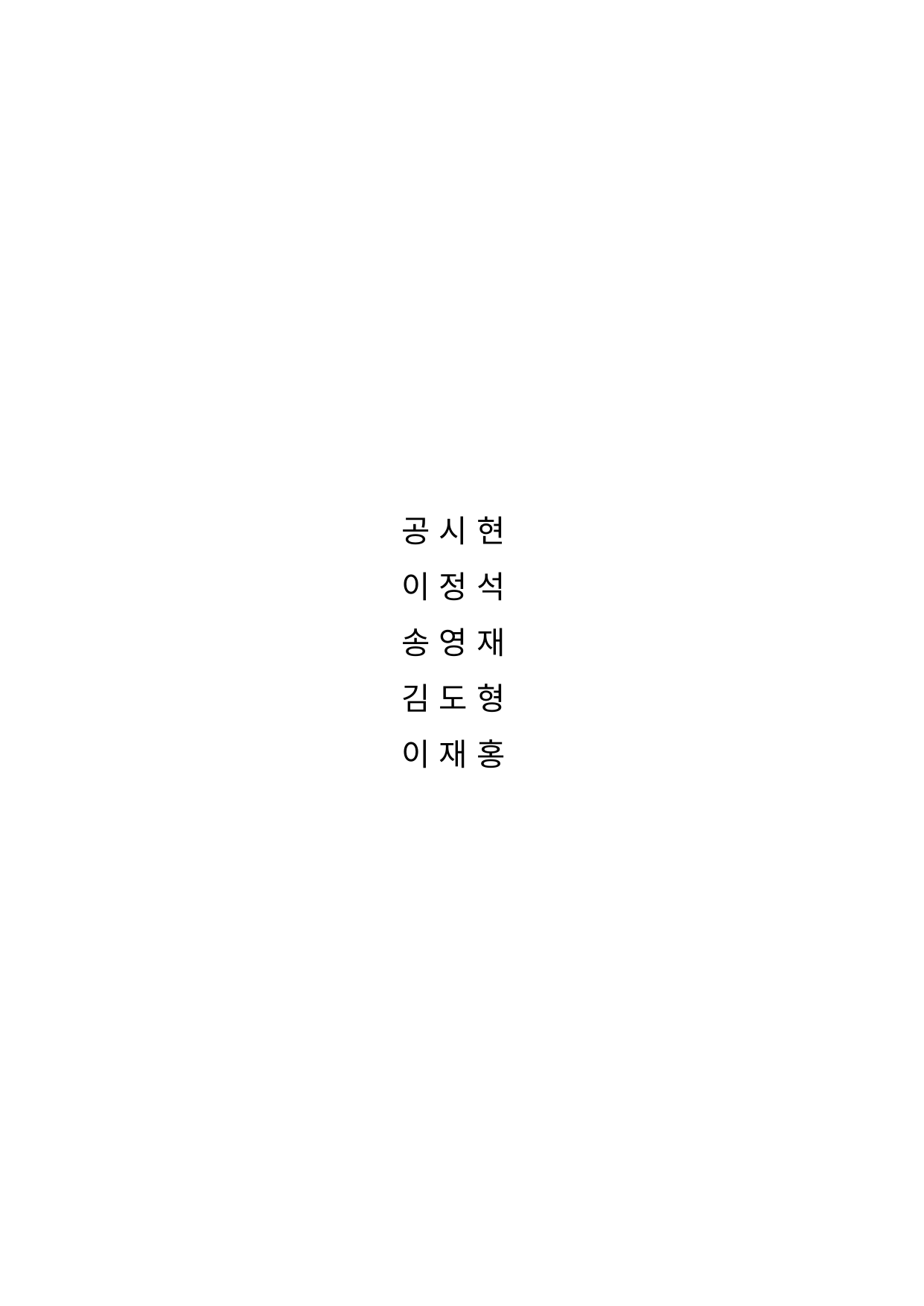

공 시 현

이 정 석

송 영 재

김 도 형

이 재 홍